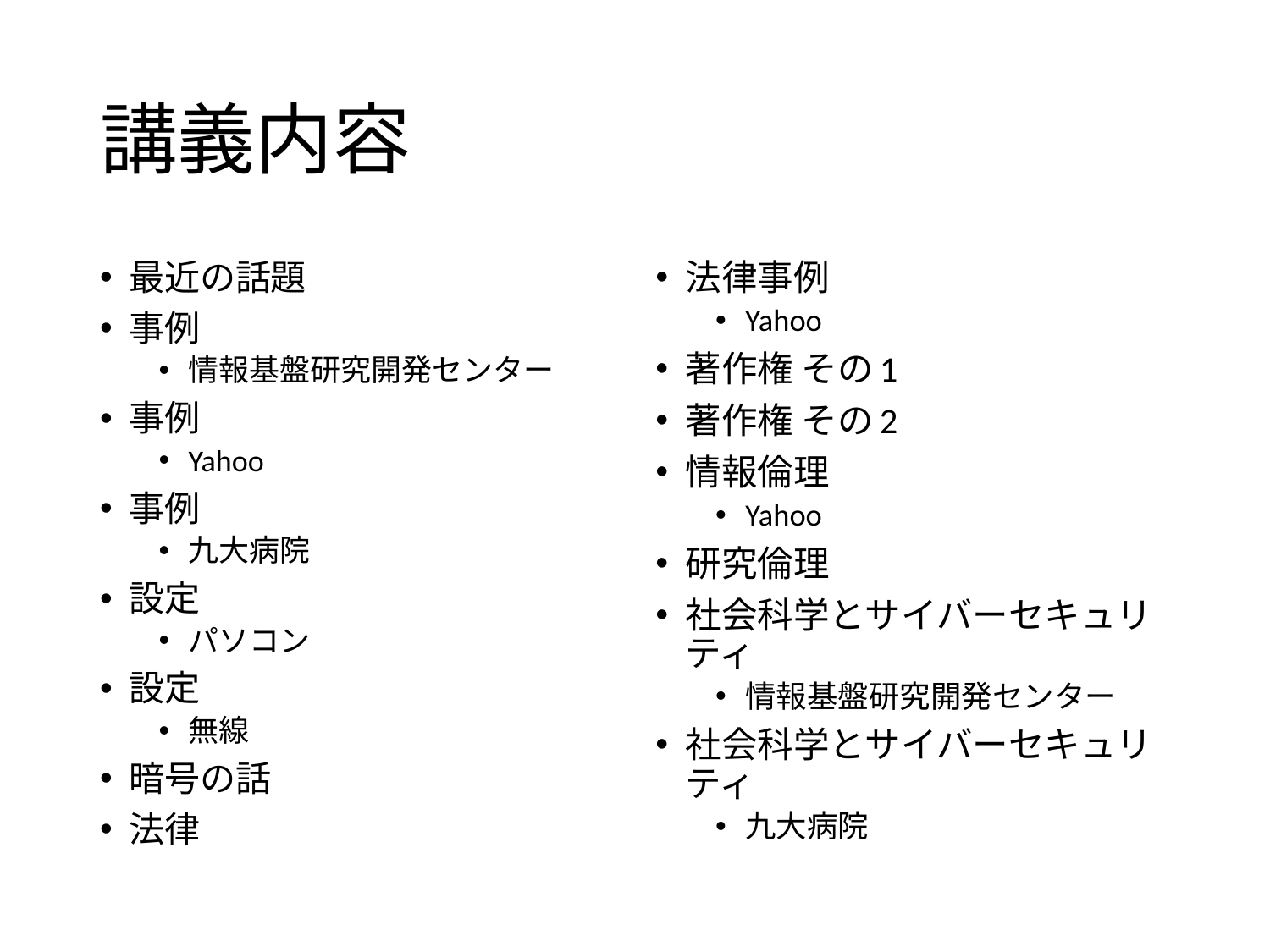

# 講義内容
最近の話題
事例
情報基盤研究開発センター
事例
Yahoo
事例
九大病院
設定
パソコン
設定
無線
暗号の話
法律
法律事例
Yahoo
著作権 その1
著作権 その2
情報倫理
Yahoo
研究倫理
社会科学とサイバーセキュリティ
情報基盤研究開発センター
社会科学とサイバーセキュリティ
九大病院